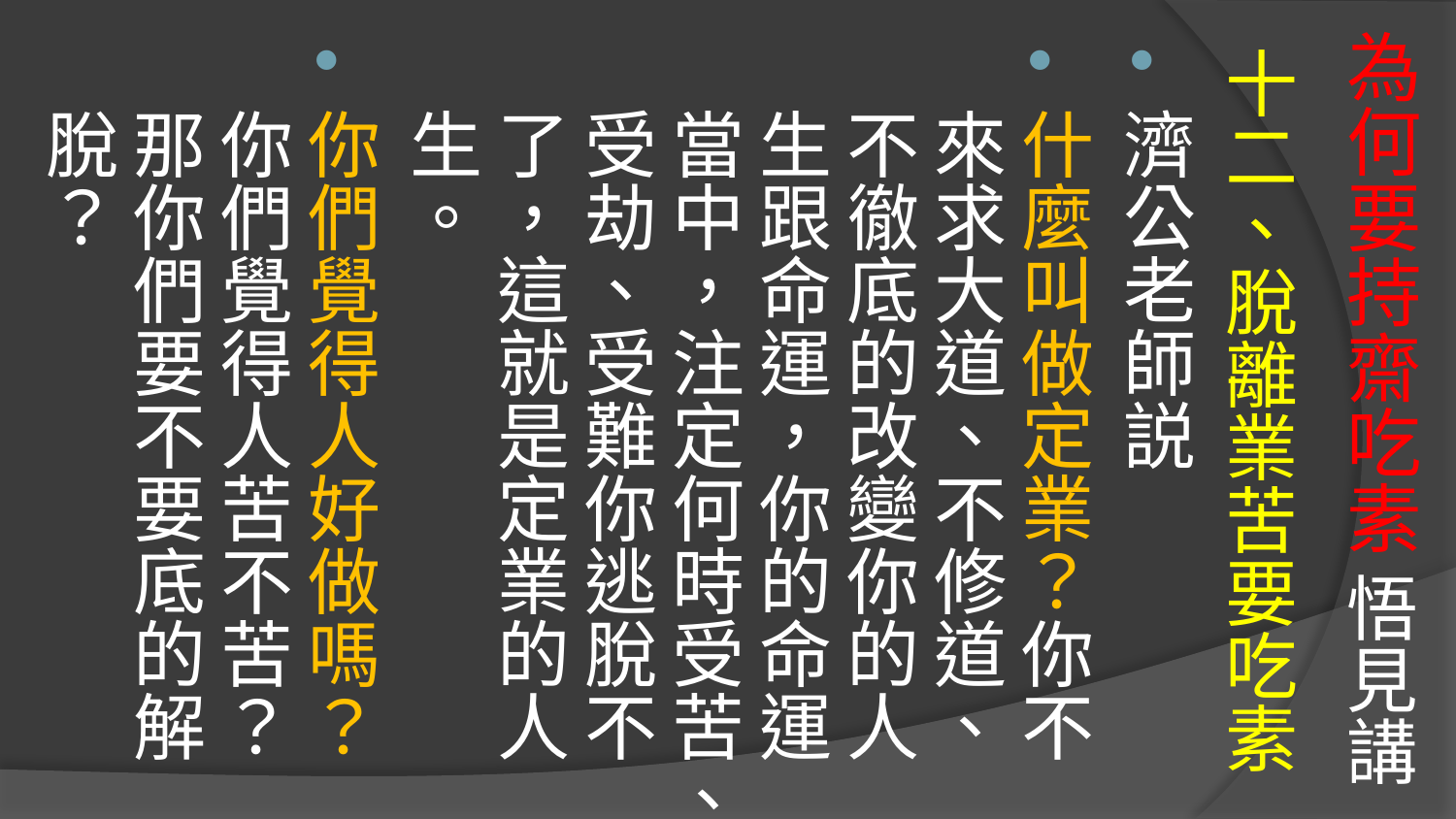

# 為何要持齋吃素 悟見講
十二、脫離業苦要吃素
濟公老師説
什麼叫做定業？你不來求大道、不修道、不徹底的改變你的人生跟命運，你的命運當中，注定何時受苦、受劫、受難你逃脫不了，這就是定業的人生。
你們覺得人好做嗎？你們覺得人苦不苦？那你們要不要底的解脫？